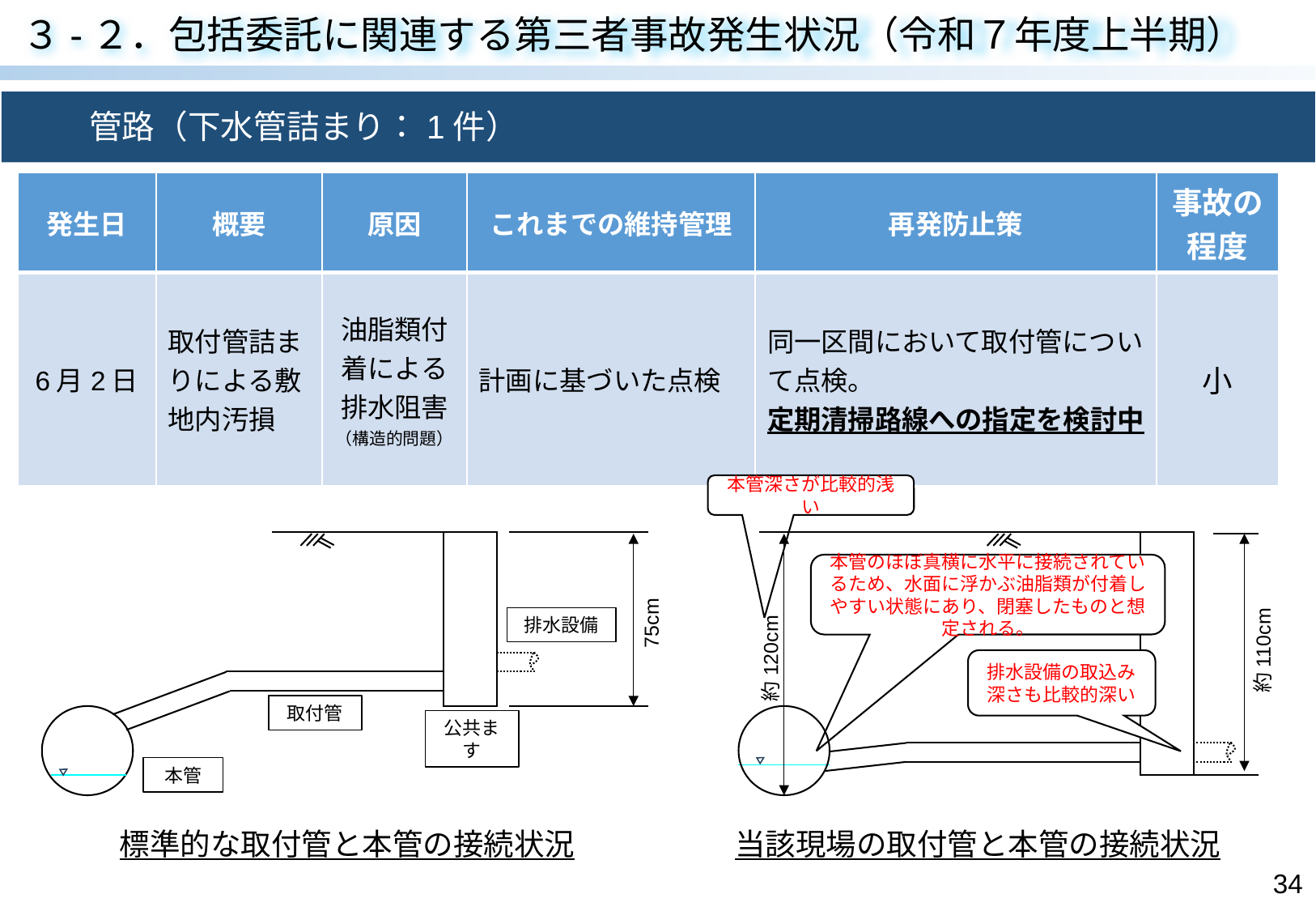

３-２．包括委託に関連する第三者事故発生状況（令和７年度上半期）
　　管路（下水管詰まり：1件）
| 発生日 | 概要 | 原因 | これまでの維持管理 | 再発防止策 | 事故の程度 |
| --- | --- | --- | --- | --- | --- |
| 6月2日 | 取付管詰まりによる敷地内汚損 | 油脂類付着による排水阻害 （構造的問題） | 計画に基づいた点検 | 同一区間において取付管について点検。 定期清掃路線への指定を検討中 | 小 |
本管深さが比較的浅い

本管のほぼ真横に水平に接続されているため、水面に浮かぶ油脂類が付着しやすい状態にあり、閉塞したものと想定される。
75cm
排水設備
約110cm
約120cm
排水設備の取込み深さも比較的深い

取付管

公共ます

本管

標準的な取付管と本管の接続状況
当該現場の取付管と本管の接続状況
34